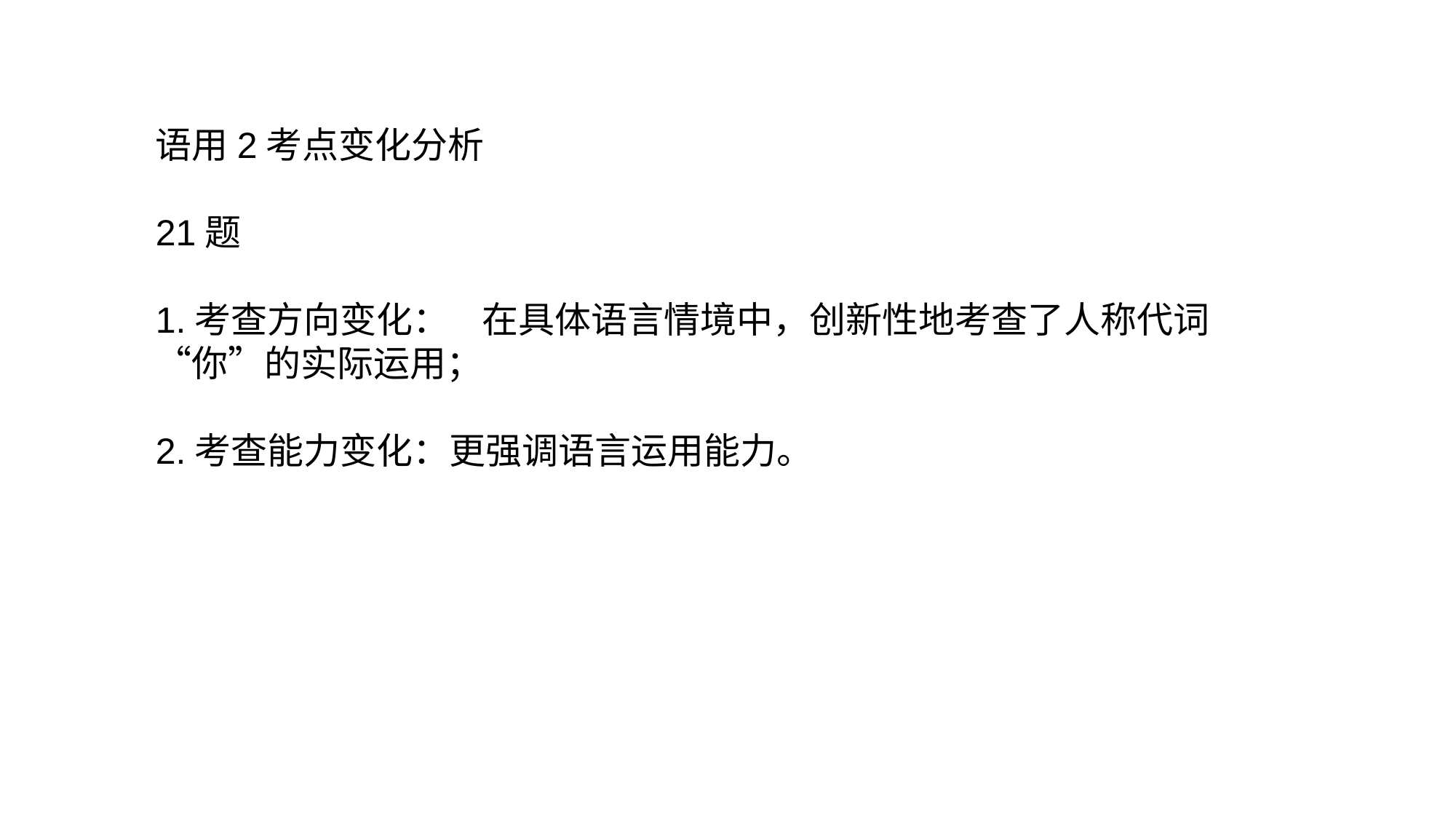

语用2考点变化分析

21题

1.考查方向变化：    在具体语言情境中，创新性地考查了人称代词“你”的实际运用；

2.考查能力变化：更强调语言运用能力。